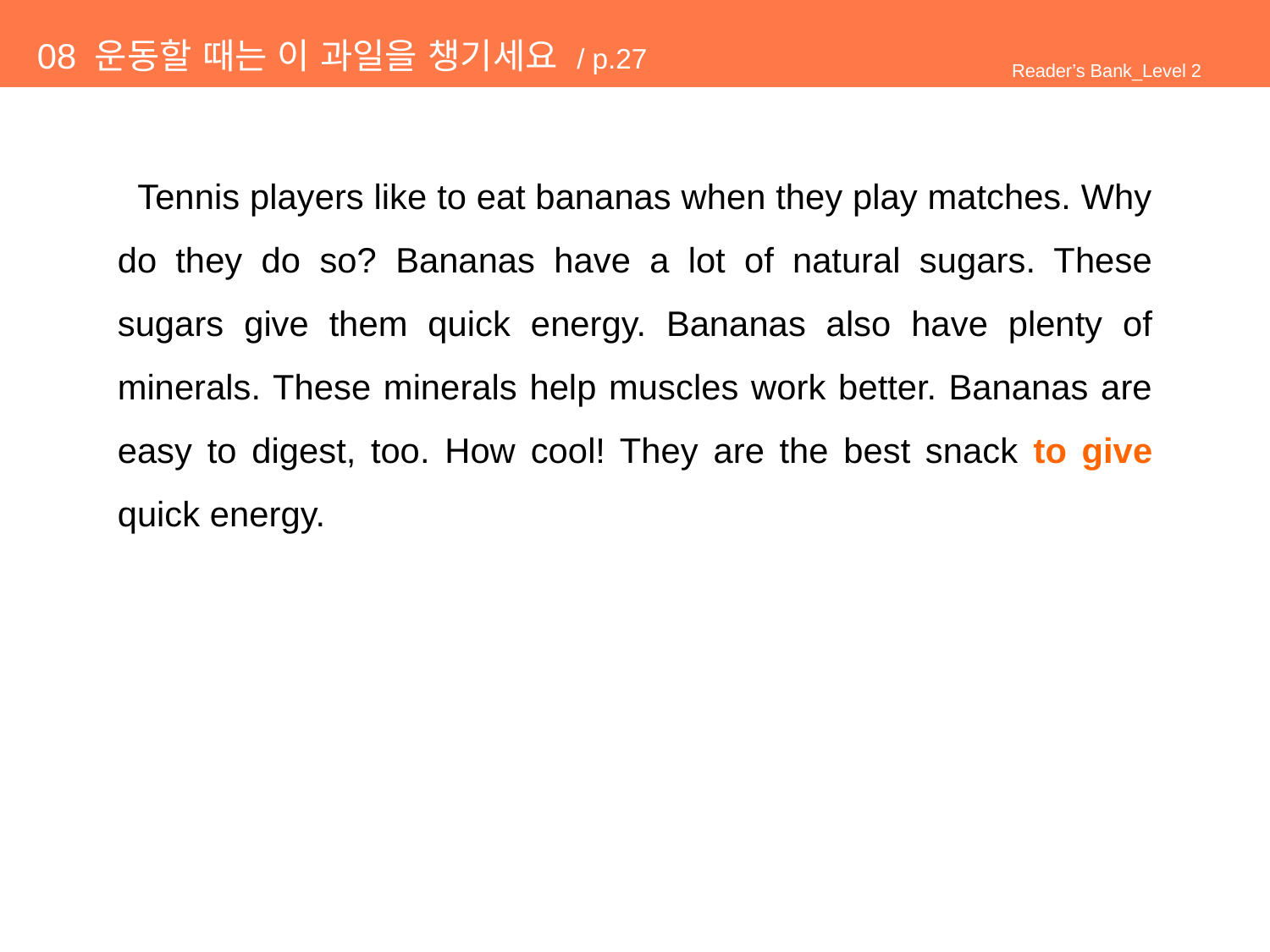

# 08 운동할 때는 이 과일을 챙기세요 / p.27
Reader’s Bank_Level 2
  Tennis players like to eat bananas when they play matches. Why do they do so? Bananas have a lot of natural sugars. These sugars give them quick energy. Bananas also have plenty of minerals. These minerals help muscles work better. Bananas are easy to digest, too. How cool! They are the best snack to give quick energy.